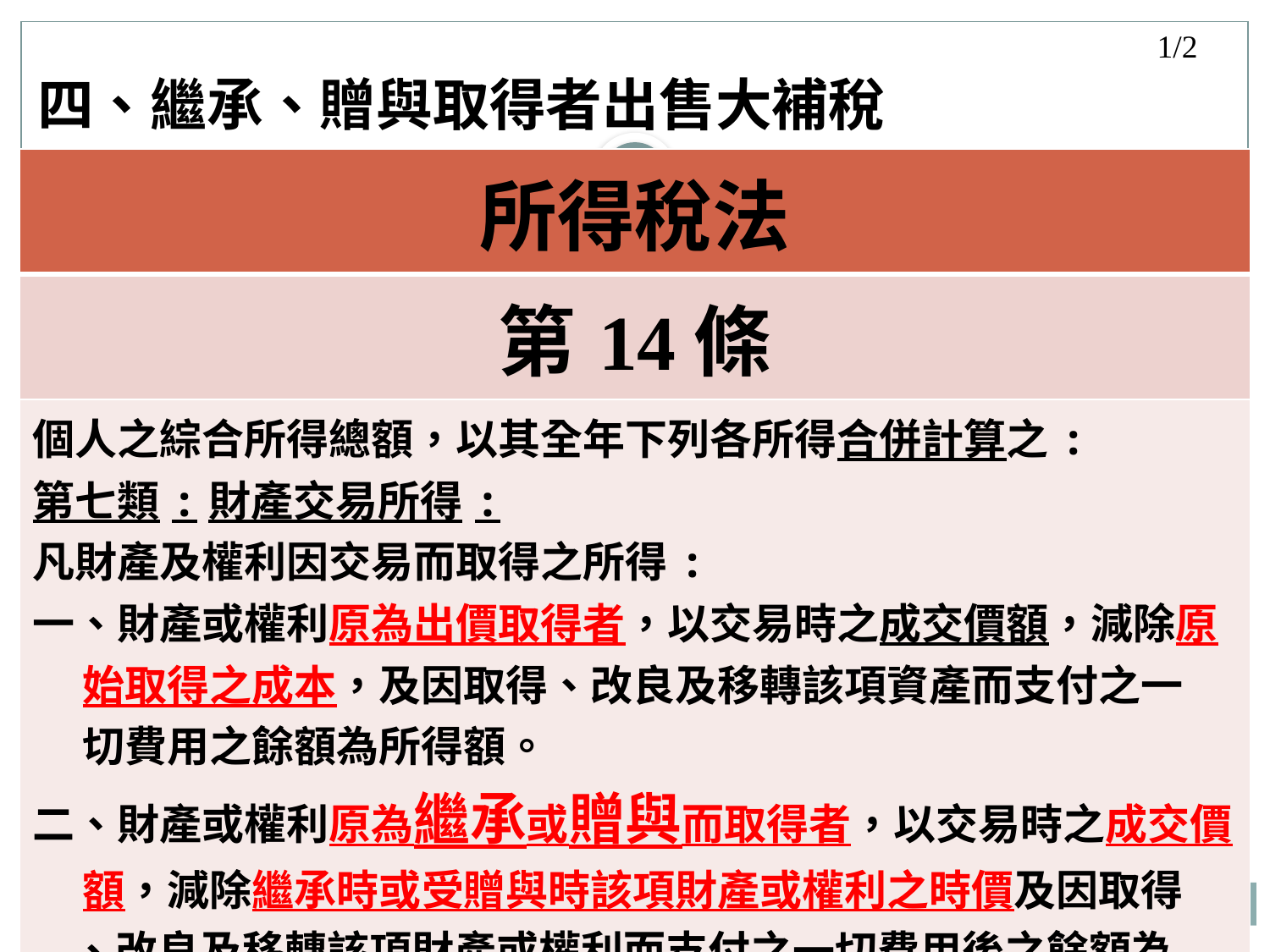

1/2
# 四、繼承、贈與取得者出售大補稅

| 所得稅法 |
| --- |
| 第14條 |
| 個人之綜合所得總額，以其全年下列各所得合併計算之: 第七類:財產交易所得: 凡財產及權利因交易而取得之所得: 一、財產或權利原為出價取得者，以交易時之成交價額，減除原 始取得之成本，及因取得、改良及移轉該項資產而支付之一 切費用之餘額為所得額。 二、財產或權利原為繼承或贈與而取得者，以交易時之成交價 額，減除繼承時或受贈與時該項財產或權利之時價及因取得 、改良及移轉該項財產或權利而支付之一切費用後之餘額為 所得額。 |